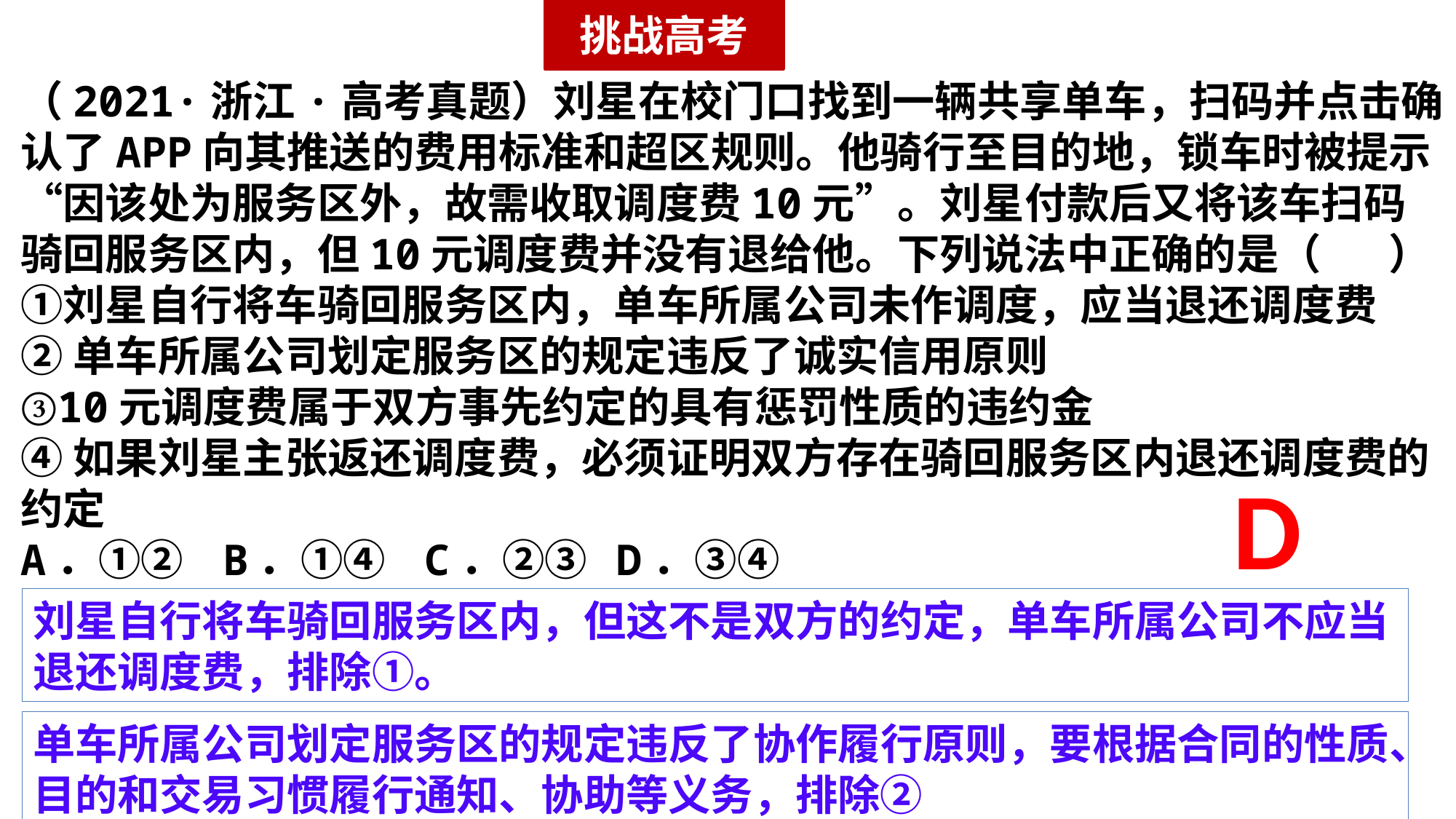

挑战高考
（2021·浙江·高考真题）刘星在校门口找到一辆共享单车，扫码并点击确认了APP向其推送的费用标准和超区规则。他骑行至目的地，锁车时被提示“因该处为服务区外，故需收取调度费10元”。刘星付款后又将该车扫码骑回服务区内，但10元调度费并没有退给他。下列说法中正确的是（       ）①刘星自行将车骑回服务区内，单车所属公司未作调度，应当退还调度费
②单车所属公司划定服务区的规定违反了诚实信用原则
③10元调度费属于双方事先约定的具有惩罚性质的违约金
④如果刘星主张返还调度费，必须证明双方存在骑回服务区内退还调度费的约定
A．①②   B．①④   C．②③  D．③④

D
刘星自行将车骑回服务区内，但这不是双方的约定，单车所属公司不应当退还调度费，排除①。
单车所属公司划定服务区的规定违反了协作履行原则，要根据合同的性质、目的和交易习惯履行通知、协助等义务，排除②